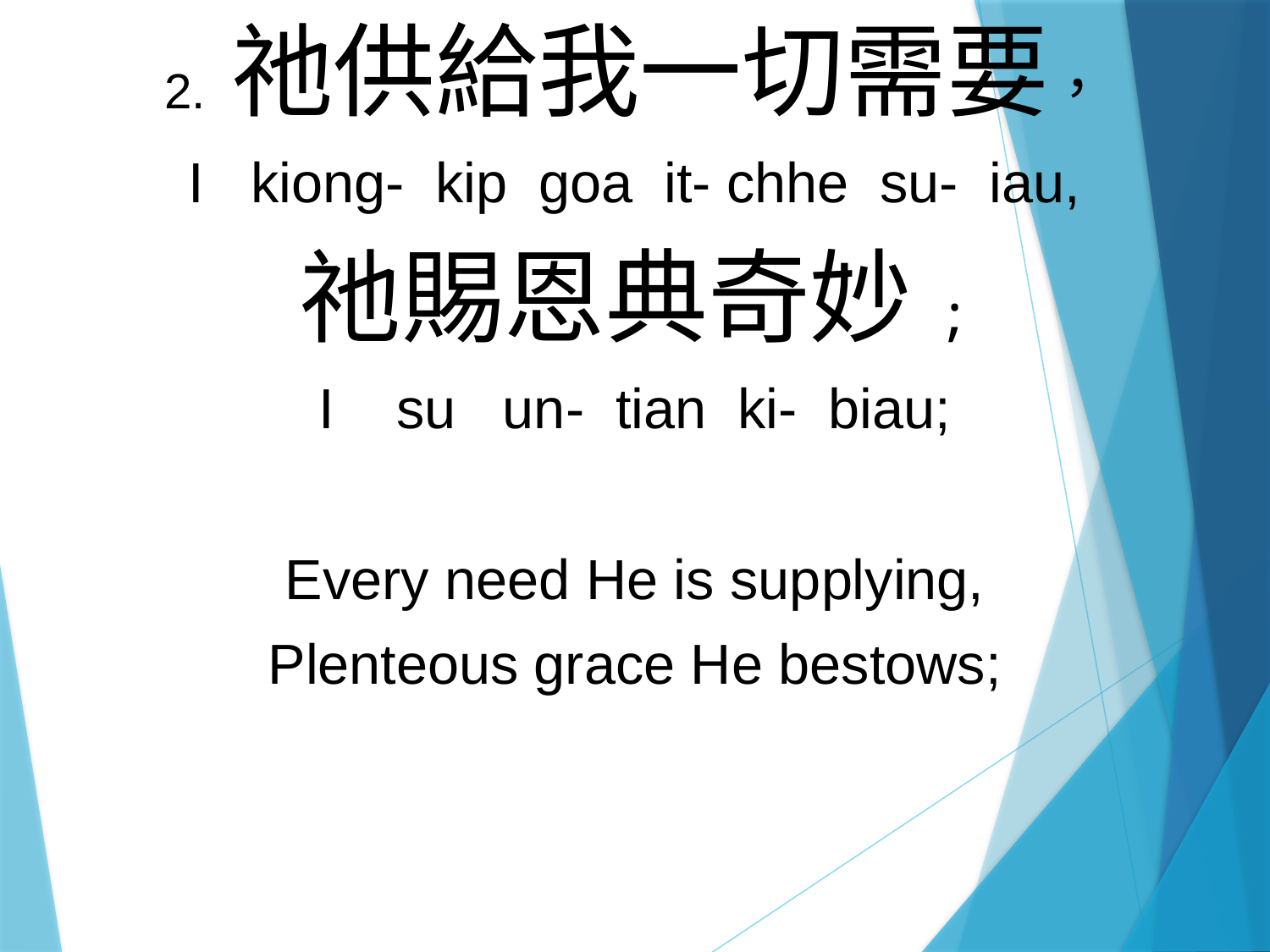

2. 祂供給我一切需要，
I   kiong-  kip  goa  it- chhe  su-  iau,
祂賜恩典奇妙;
I    su   un-  tian  ki-  biau;

Every need He is supplying,
Plenteous grace He bestows;